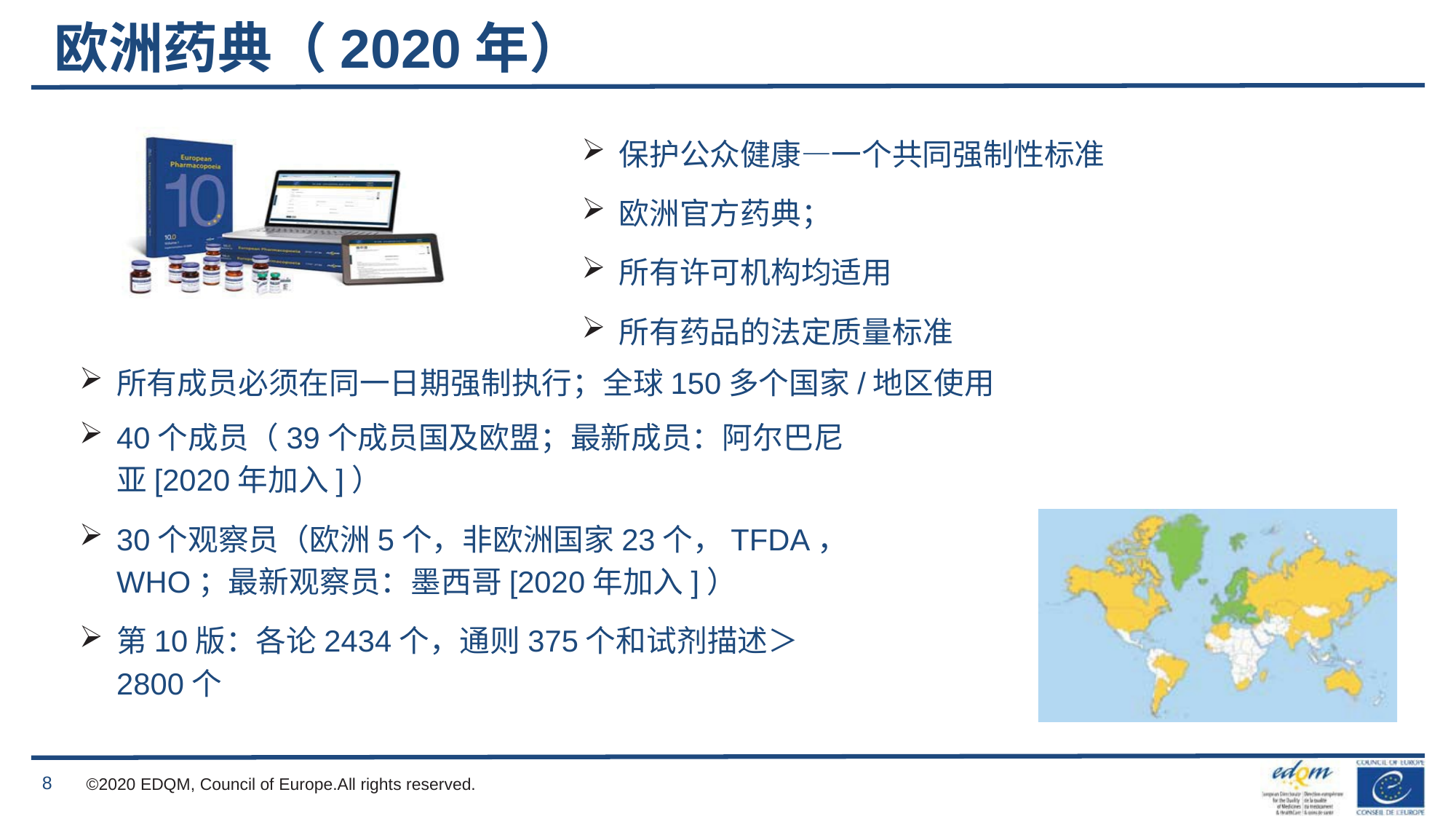

# 欧洲药典（2020年）

保护公众健康—一个共同强制性标准
欧洲官方药典；
所有许可机构均适用
所有药品的法定质量标准
所有成员必须在同一日期强制执行；全球150多个国家/地区使用
40个成员（39个成员国及欧盟；最新成员：阿尔巴尼亚[2020年加入]）
30个观察员（欧洲5个，非欧洲国家23个，TFDA，WHO；最新观察员：墨西哥[2020年加入]）
第10版：各论2434个，通则375个和试剂描述＞2800个

8
©2020 EDQM, Council of Europe.All rights reserved.